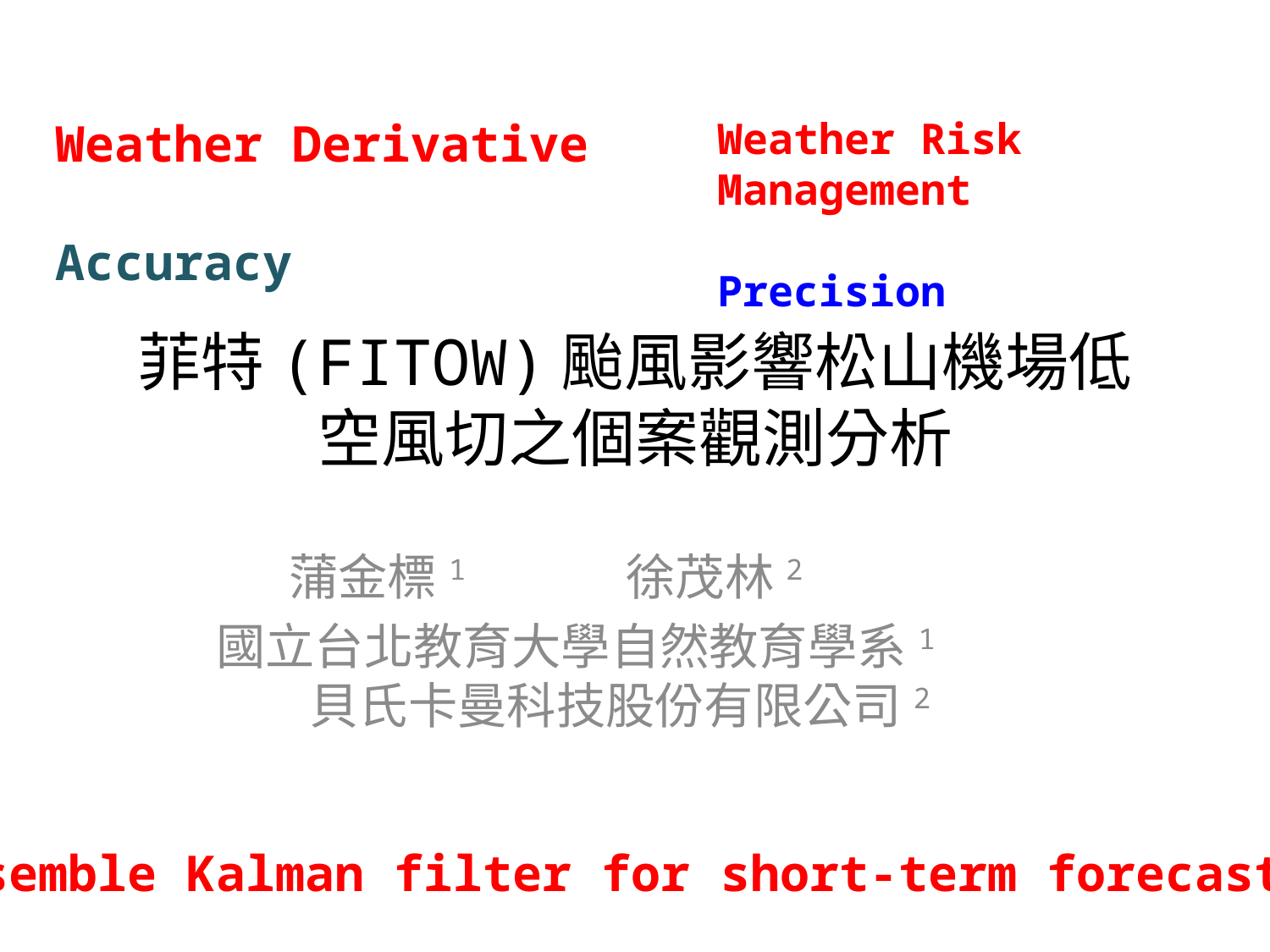

Weather Derivative

Accuracy
Weather Risk Management

Precision
# 菲特(FITOW)颱風影響松山機場低空風切之個案觀測分析
蒲金標1     徐茂林2
國立台北教育大學自然教育學系1     貝氏卡曼科技股份有限公司2
ensemble Kalman filter for short-term forecasting